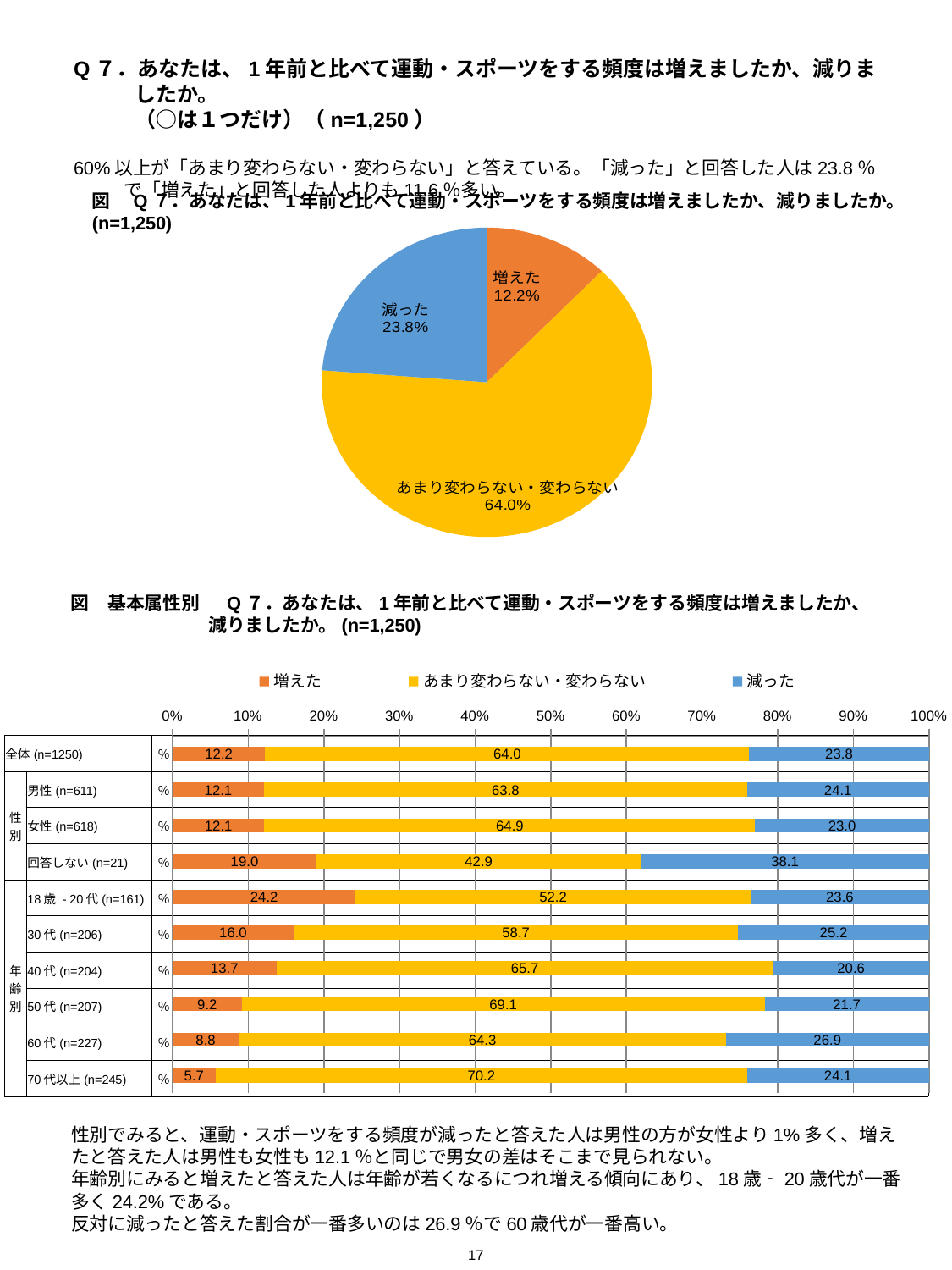

Q７．あなたは、1年前と比べて運動・スポーツをする頻度は増えましたか、減りましたか。
（○は１つだけ）（n=1,250）

60%以上が「あまり変わらない・変わらない」と答えている。「減った」と回答した人は23.8％で「増えた」と回答した人よりも11.6％多い。

### Chart

| Category |  |
|---|---|
| 増えた | 12.24 |
| あまり変わらない・変わらない | 64.0 |
| 減った | 23.76 |
図　Q７．あなたは、1年前と比べて運動・スポーツをする頻度は増えましたか、減りましたか。(n=1,250)
図　基本属性別　 Q７．あなたは、1年前と比べて運動・スポーツをする頻度は増えましたか、減りましたか。(n=1,250)

### Chart

| Category | 増えた | あまり変わらない・変わらない | 減った |
|---|---|---|---|
| 全体(n=1250) | 12.24 | 64.0 | 23.76 |
| 男性(n=611) | 12.111292962356792 | 63.82978723404255 | 24.058919803600656 |
| 女性(n=618) | 12.135922330097086 | 64.88673139158576 | 22.97734627831715 |
| 回答しない(n=21) | 19.047619047619047 | 42.85714285714286 | 38.095238095238095 |
| 18歳 - 20代(n=161) | 24.22360248447205 | 52.17391304347826 | 23.60248447204969 |
| 30代(n=206) | 16.019417475728154 | 58.737864077669904 | 25.24271844660194 |
| 40代(n=204) | 13.725490196078432 | 65.68627450980392 | 20.588235294117645 |
| 50代(n=207) | 9.178743961352657 | 69.08212560386474 | 21.73913043478261 |
| 60代(n=227) | 8.810572687224669 | 64.31718061674009 | 26.87224669603524 |
| 70代以上(n=245) | 5.714285714285714 | 70.20408163265306 | 24.081632653061224 |
| 全体(n=1250) |  | ％ |  |
| --- | --- | --- | --- |
| 性別 | 男性(n=611) | ％ |  |
|  | 女性(n=618) | ％ |  |
|  | 回答しない(n=21) | ％ |  |
| 年齢別 | 18歳 - 20代(n=161) | ％ |  |
|  | 30代(n=206) | ％ |  |
|  | 40代(n=204) | ％ |  |
|  | 50代(n=207) | ％ |  |
|  | 60代(n=227) | ％ |  |
|  | 70代以上(n=245) | ％ |  |
性別でみると、運動・スポーツをする頻度が減ったと答えた人は男性の方が女性より1%多く、増えたと答えた人は男性も女性も12.1％と同じで男女の差はそこまで見られない。
年齢別にみると増えたと答えた人は年齢が若くなるにつれ増える傾向にあり、18歳‐20歳代が一番多く24.2%である。
反対に減ったと答えた割合が一番多いのは26.9％で60歳代が一番高い。
17